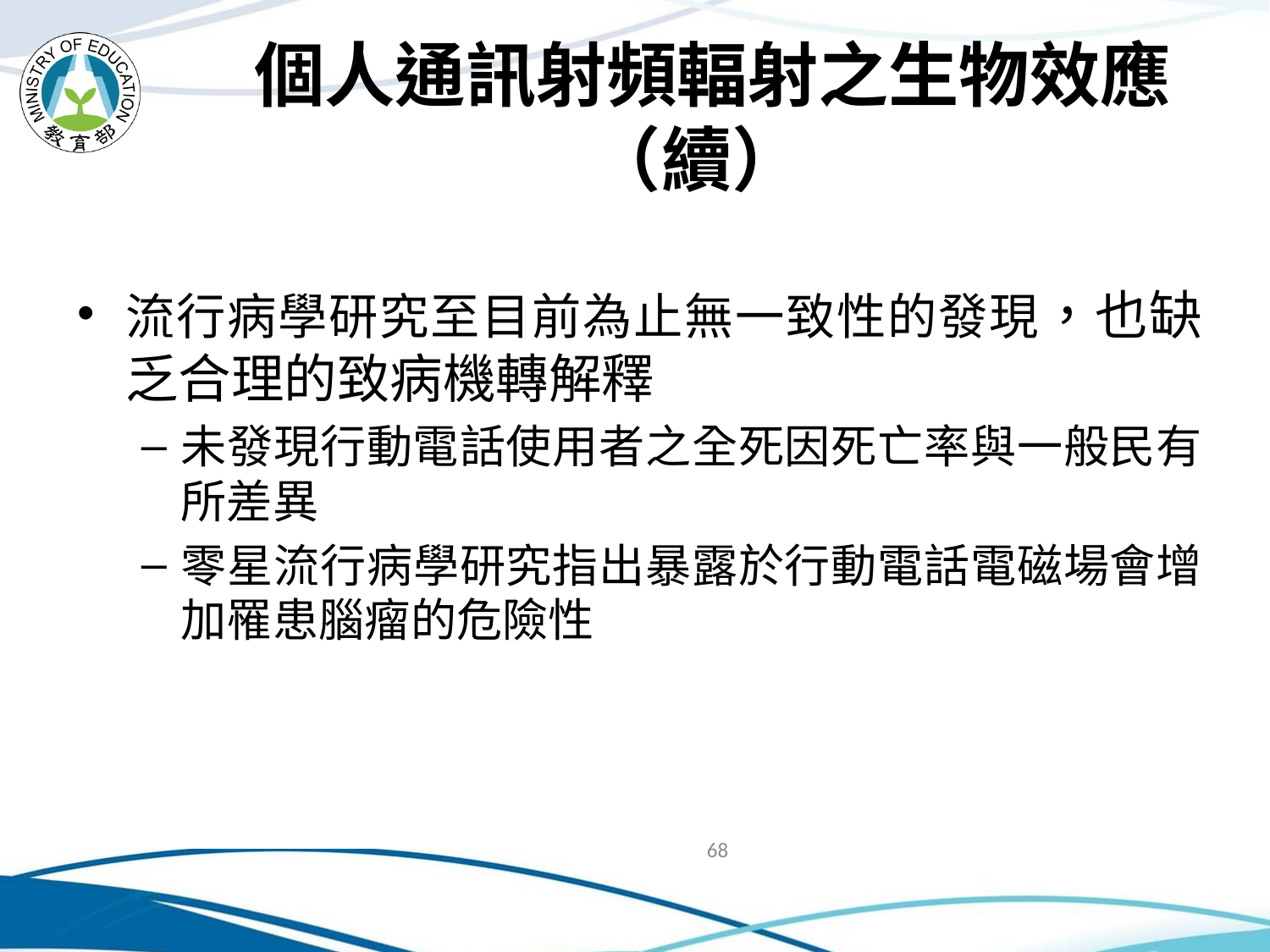

# 個人通訊射頻輻射之生物效應（續）
流行病學研究至目前為止無一致性的發現，也缺乏合理的致病機轉解釋
未發現行動電話使用者之全死因死亡率與一般民有所差異
零星流行病學研究指出暴露於行動電話電磁場會增加罹患腦瘤的危險性
68